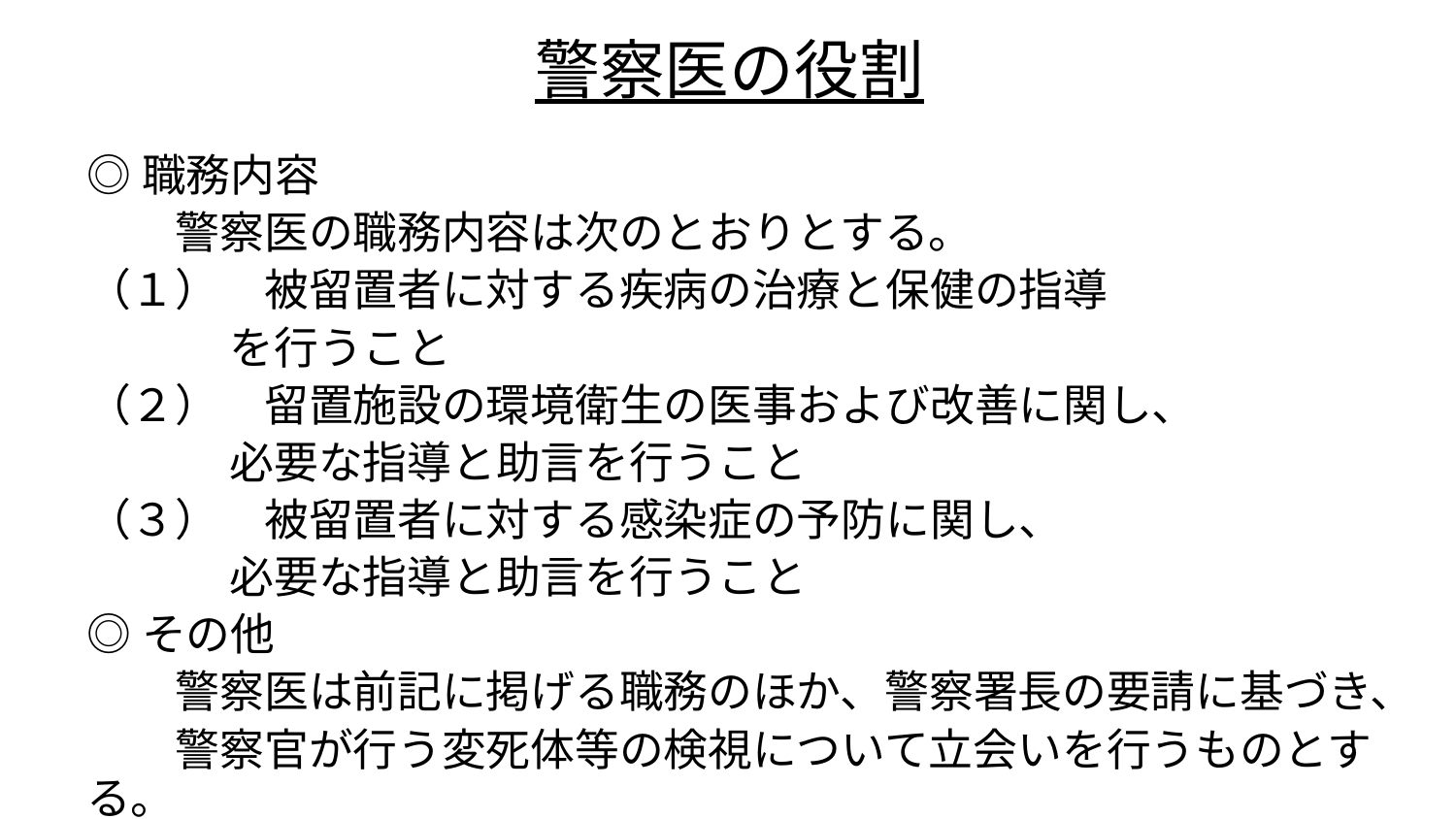

# 警察医の役割
◎職務内容
　　警察医の職務内容は次のとおりとする。
（１）　被留置者に対する疾病の治療と保健の指導
　　　 を行うこと
（２）　留置施設の環境衛生の医事および改善に関し、
　　　 必要な指導と助言を行うこと
（３）　被留置者に対する感染症の予防に関し、
　　　 必要な指導と助言を行うこと
◎その他
　　警察医は前記に掲げる職務のほか、警察署長の要請に基づき、
　　警察官が行う変死体等の検視について立会いを行うものとする。